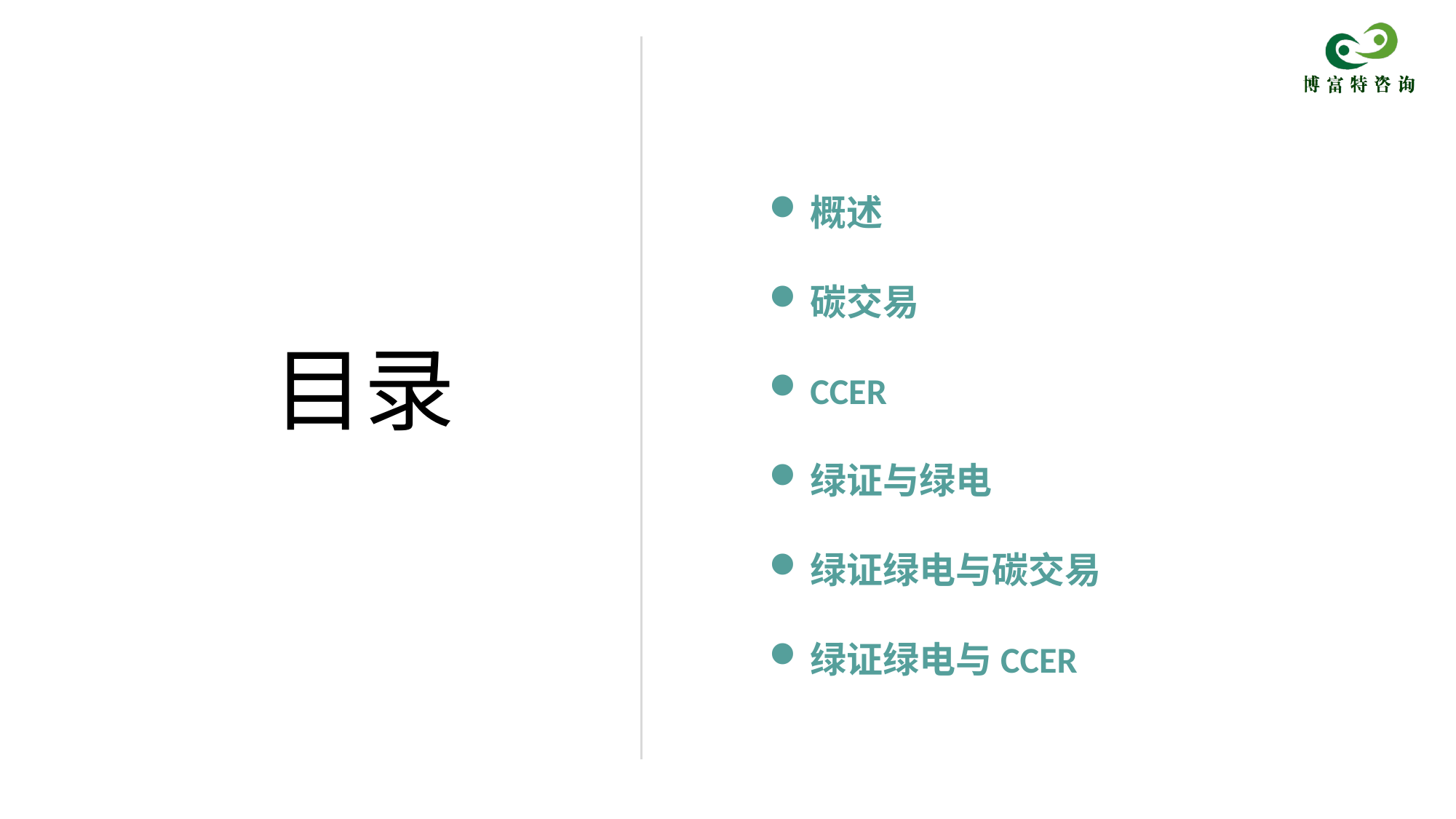

概述
碳交易
CCER
绿证与绿电
绿证绿电与碳交易
绿证绿电与CCER
# 目录